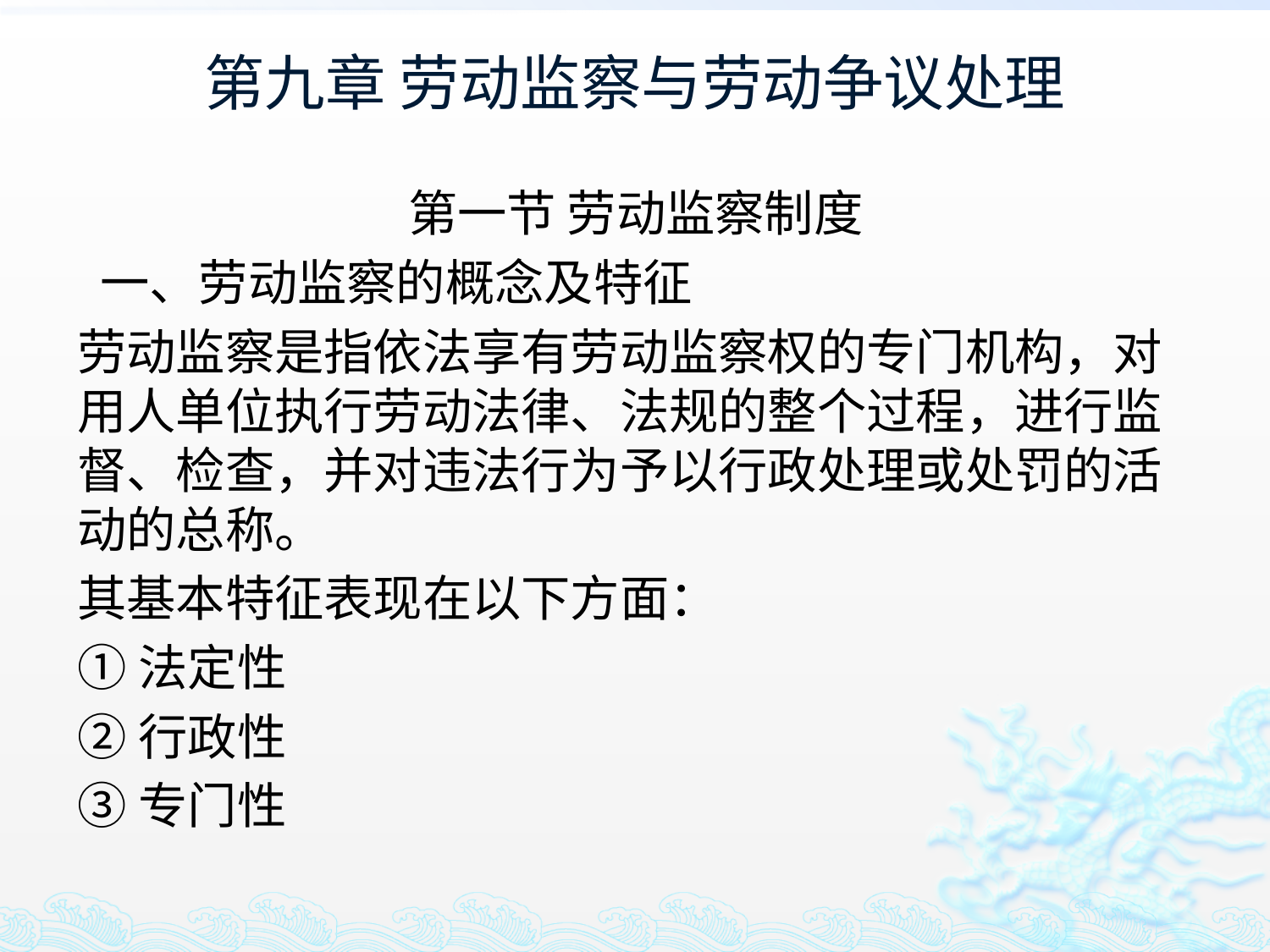

# 第九章 劳动监察与劳动争议处理
第一节 劳动监察制度
 一、劳动监察的概念及特征
劳动监察是指依法享有劳动监察权的专门机构，对用人单位执行劳动法律、法规的整个过程，进行监督、检查，并对违法行为予以行政处理或处罚的活动的总称。
其基本特征表现在以下方面：
①法定性
②行政性
③专门性